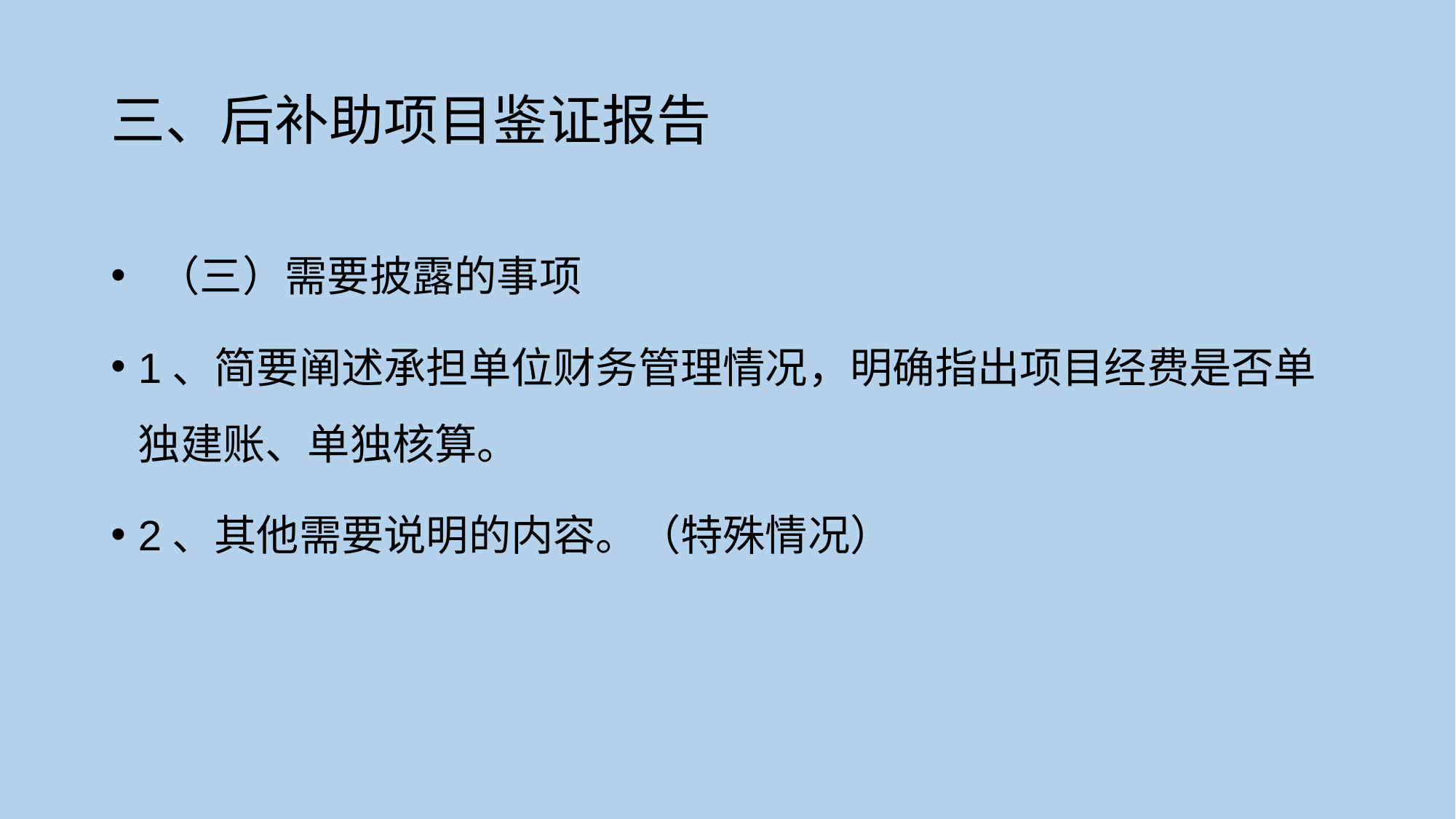

# 三、后补助项目鉴证报告
 （三）需要披露的事项
1、简要阐述承担单位财务管理情况，明确指出项目经费是否单独建账、单独核算。
2、其他需要说明的内容。（特殊情况）